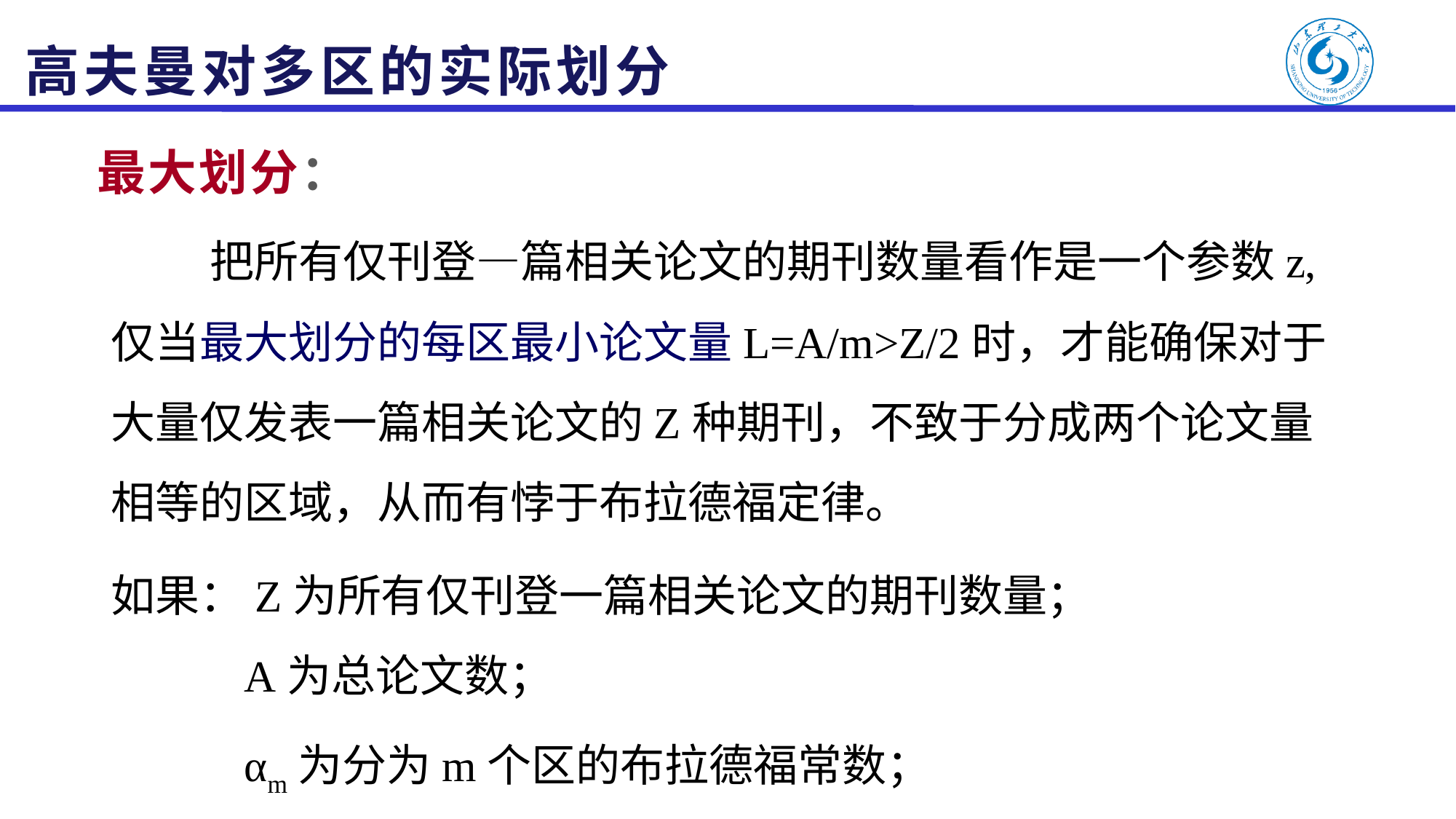

# 高夫曼对多区的实际划分
最大划分：
        把所有仅刊登—篇相关论文的期刊数量看作是一个参数z, 仅当最大划分的每区最小论文量L=A/m>Z/2时，才能确保对于大量仅发表一篇相关论文的Z种期刊，不致于分成两个论文量相等的区域，从而有悖于布拉德福定律。
如果：Z为所有仅刊登一篇相关论文的期刊数量；
            A为总论文数；
            αm为分为m个区的布拉德福常数；